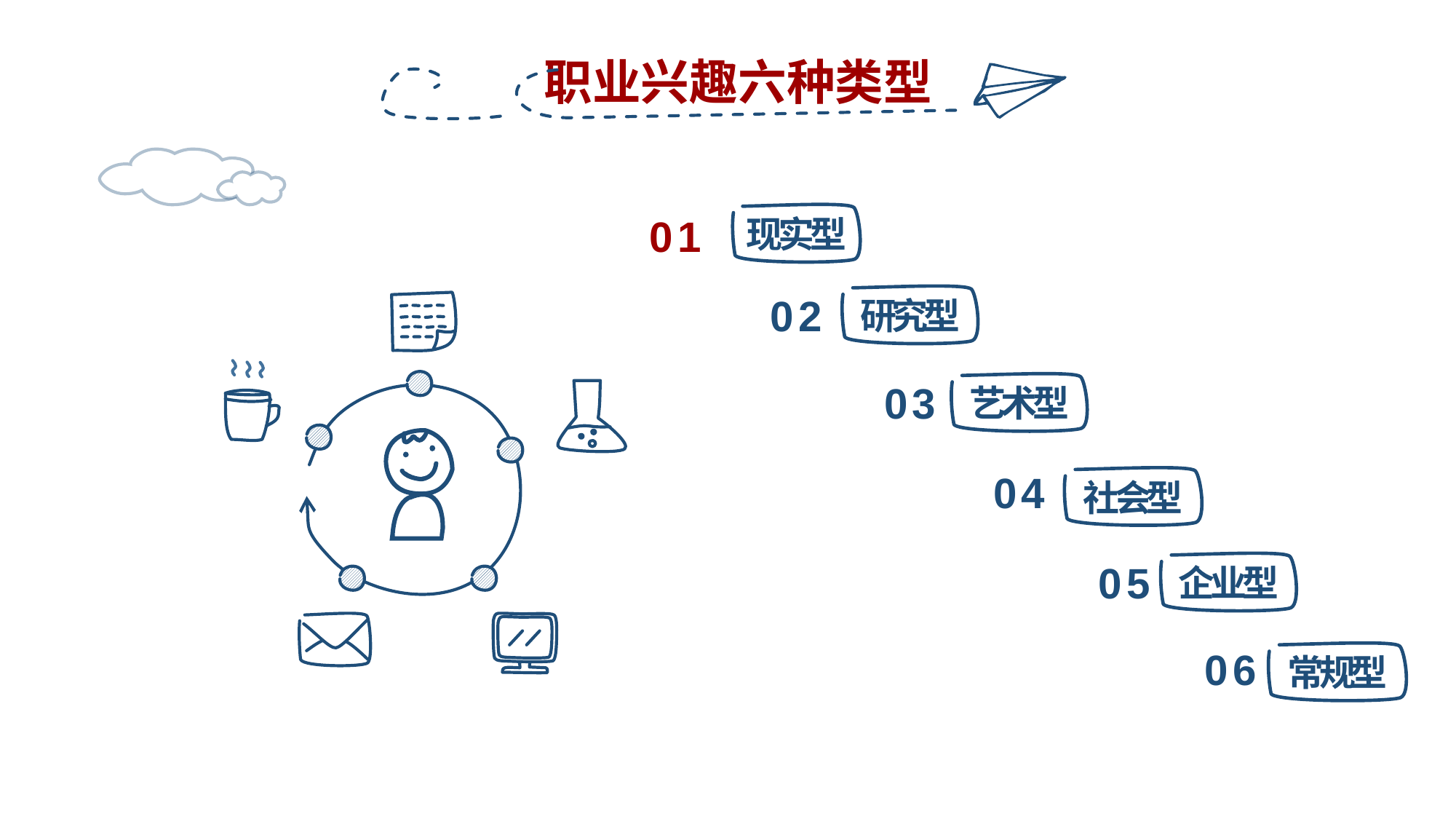

职业兴趣六种类型

01
现实型
02
研究型

03

艺术型

04
社会型
05
企业型

06
常规型